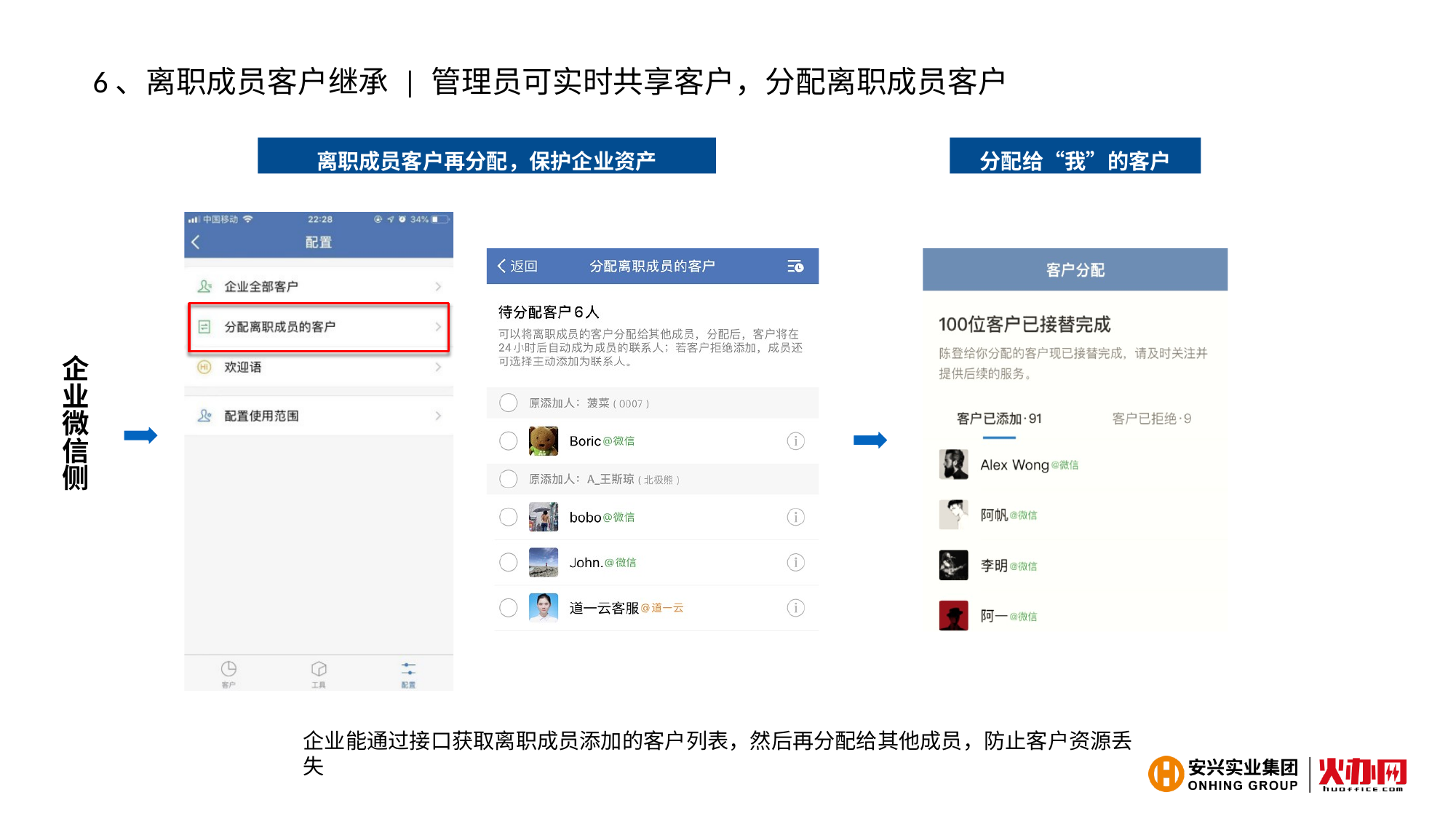

6、离职成员客户继承 | 管理员可实时共享客户，分配离职成员客户
离职成员客户再分配，保护企业资产
分配给“我”的客户

企 业 微 信 侧

企业能通过接口获取离职成员添加的客户列表，然后再分配给其他成员，防止客户资源丢失